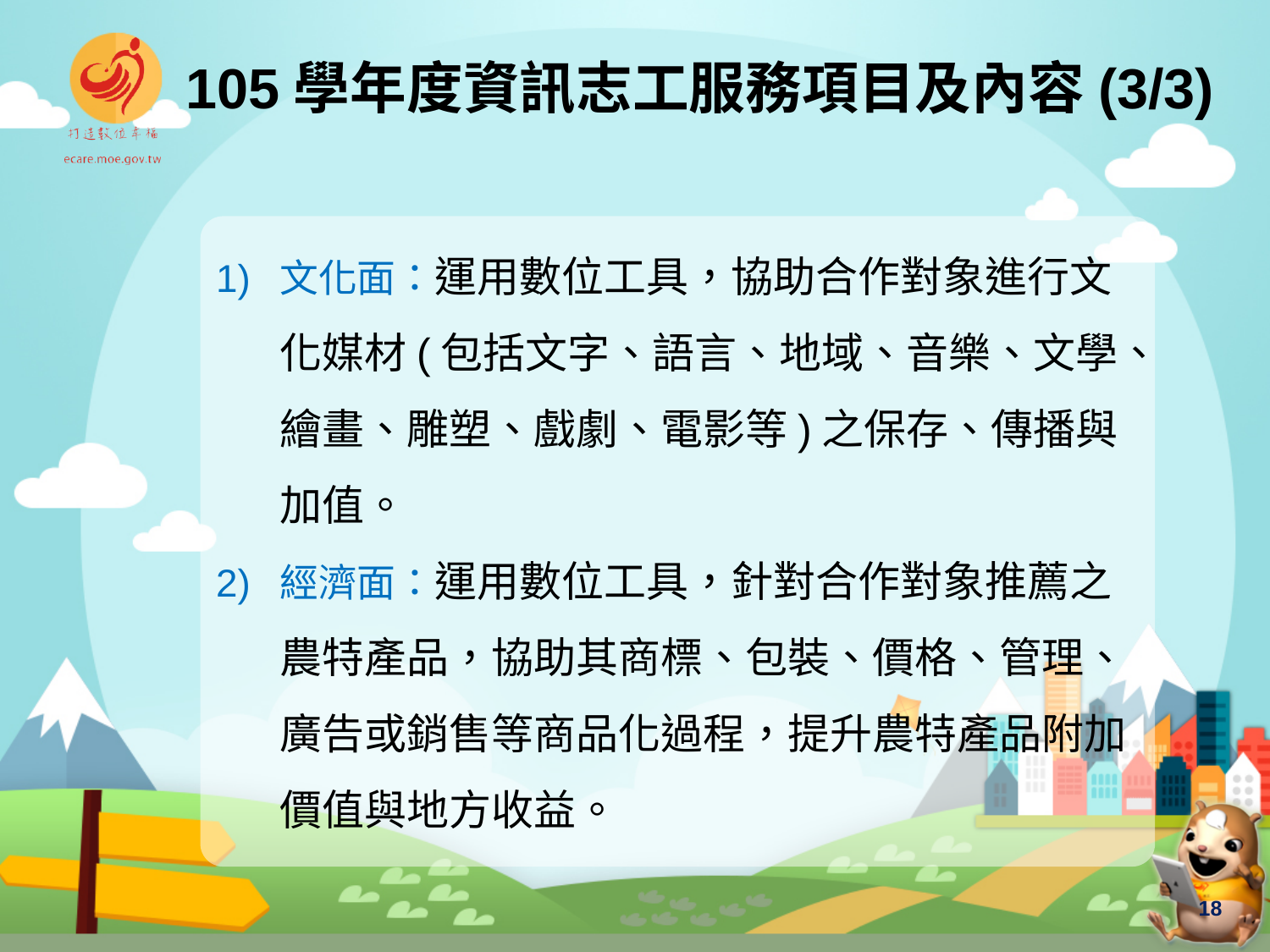

105學年度資訊志工服務項目及內容(3/3)

文化面：運用數位工具，協助合作對象進行文化媒材(包括文字、語言、地域、音樂、文學、繪畫、雕塑、戲劇、電影等)之保存、傳播與加值。
經濟面：運用數位工具，針對合作對象推薦之農特產品，協助其商標、包裝、價格、管理、廣告或銷售等商品化過程，提升農特產品附加價值與地方收益。
18